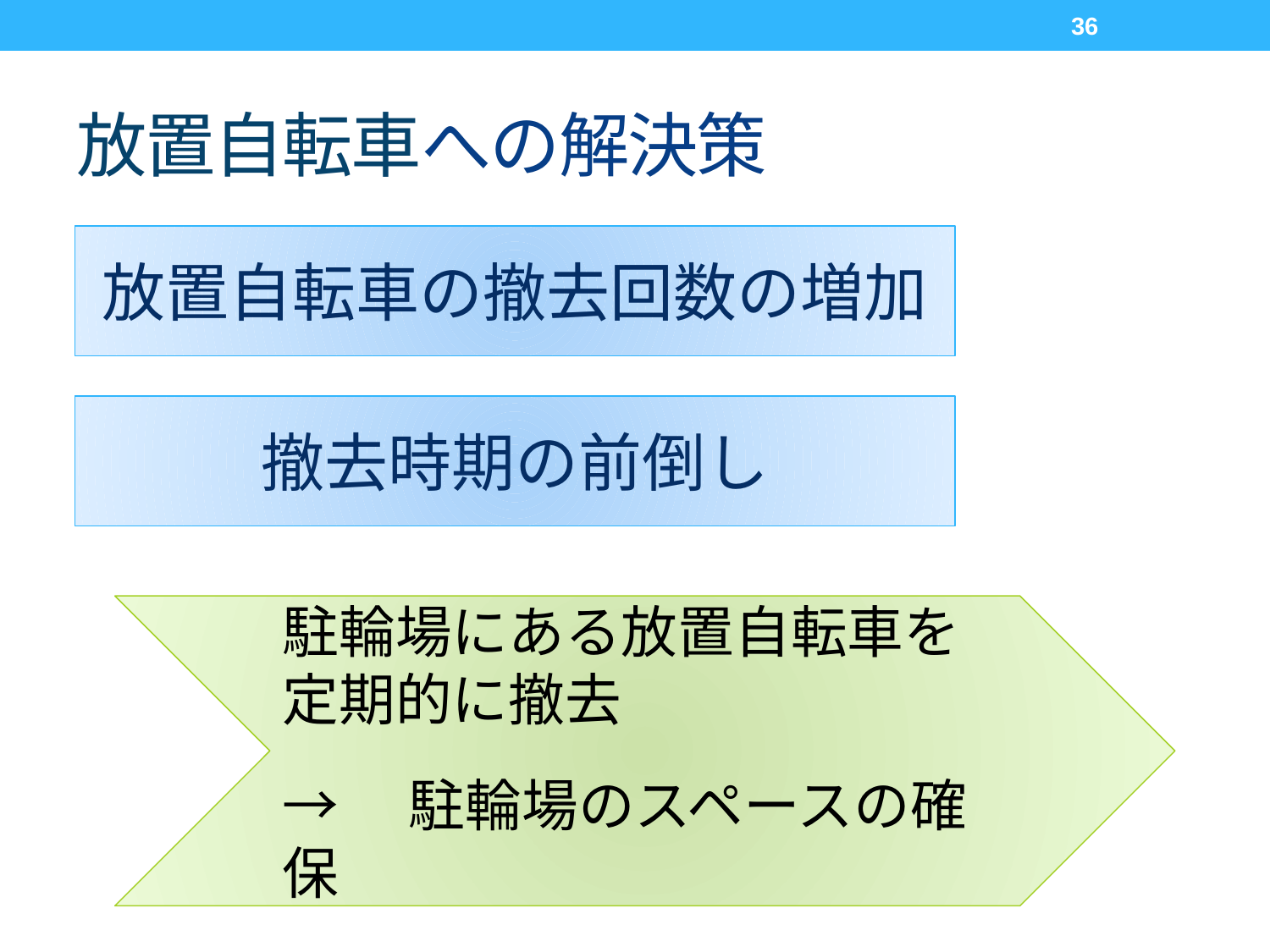

36
# 放置自転車への解決策
放置自転車の撤去回数の増加
撤去時期の前倒し
駐輪場にある放置自転車を
定期的に撤去

→　駐輪場のスペースの確保